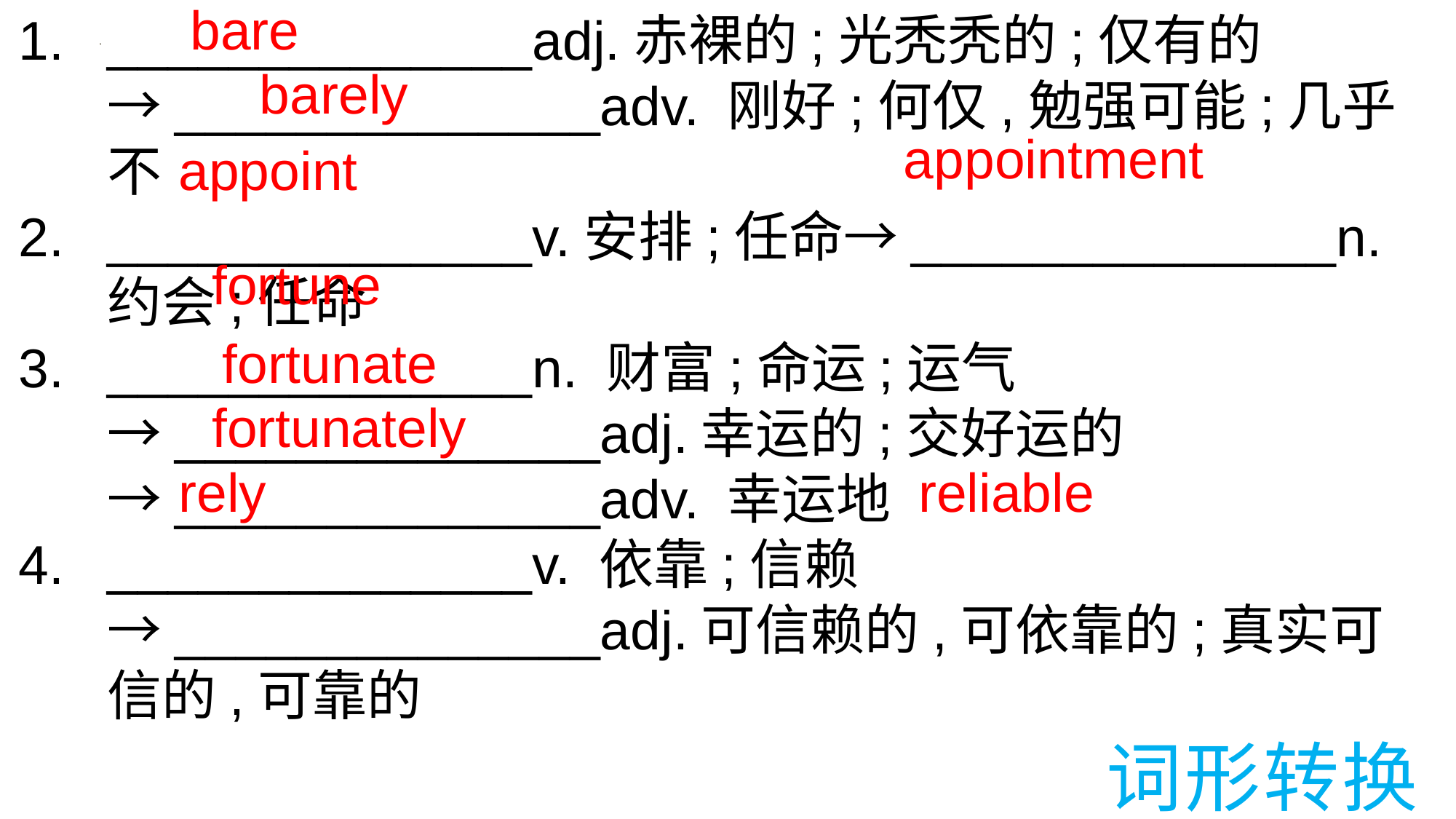

______________adj.赤裸的;光秃秃的;仅有的→______________adv. 刚好;何仅,勉强可能;几乎不
______________v.安排;任命→______________n.约会;任命
______________n. 财富;命运;运气→______________adj.幸运的;交好运的→______________adv. 幸运地
______________v. 依靠;信赖→______________adj.可信赖的,可依靠的;真实可信的,可靠的
bare
barely
0
appointment
appoint
fortune
fortunate
fortunately
rely
reliable
词形转换